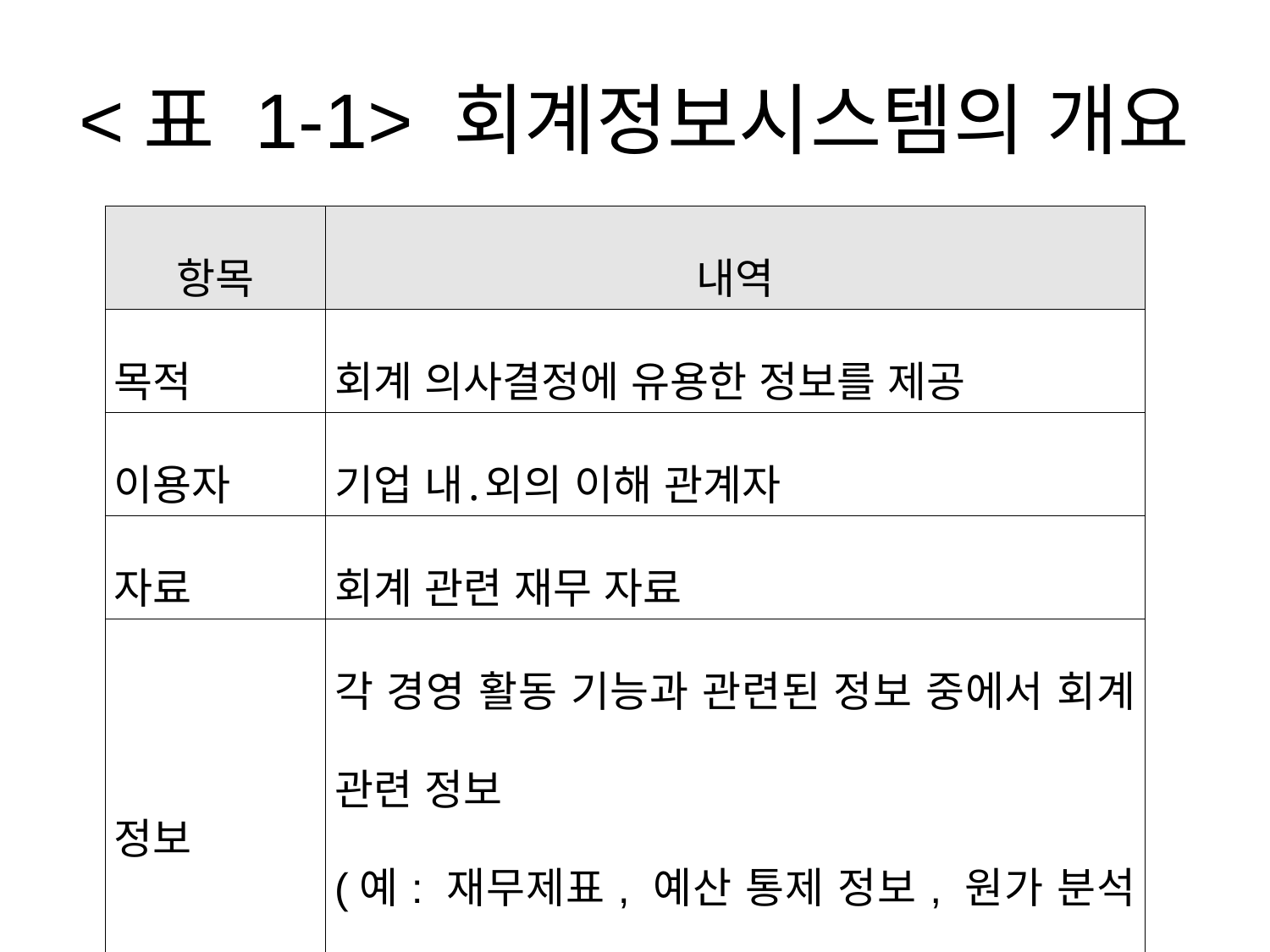

# <표 1-1> 회계정보시스템의 개요
| 항목 | 내역 |
| --- | --- |
| 목적 | 회계 의사결정에 유용한 정보를 제공 |
| 이용자 | 기업 내․외의 이해 관계자 |
| 자료 | 회계 관련 재무 자료 |
| 정보 | 각 경영 활동 기능과 관련된 정보 중에서 회계 관련 정보 (예: 재무제표, 예산 통제 정보, 원가 분석 정보 등) |